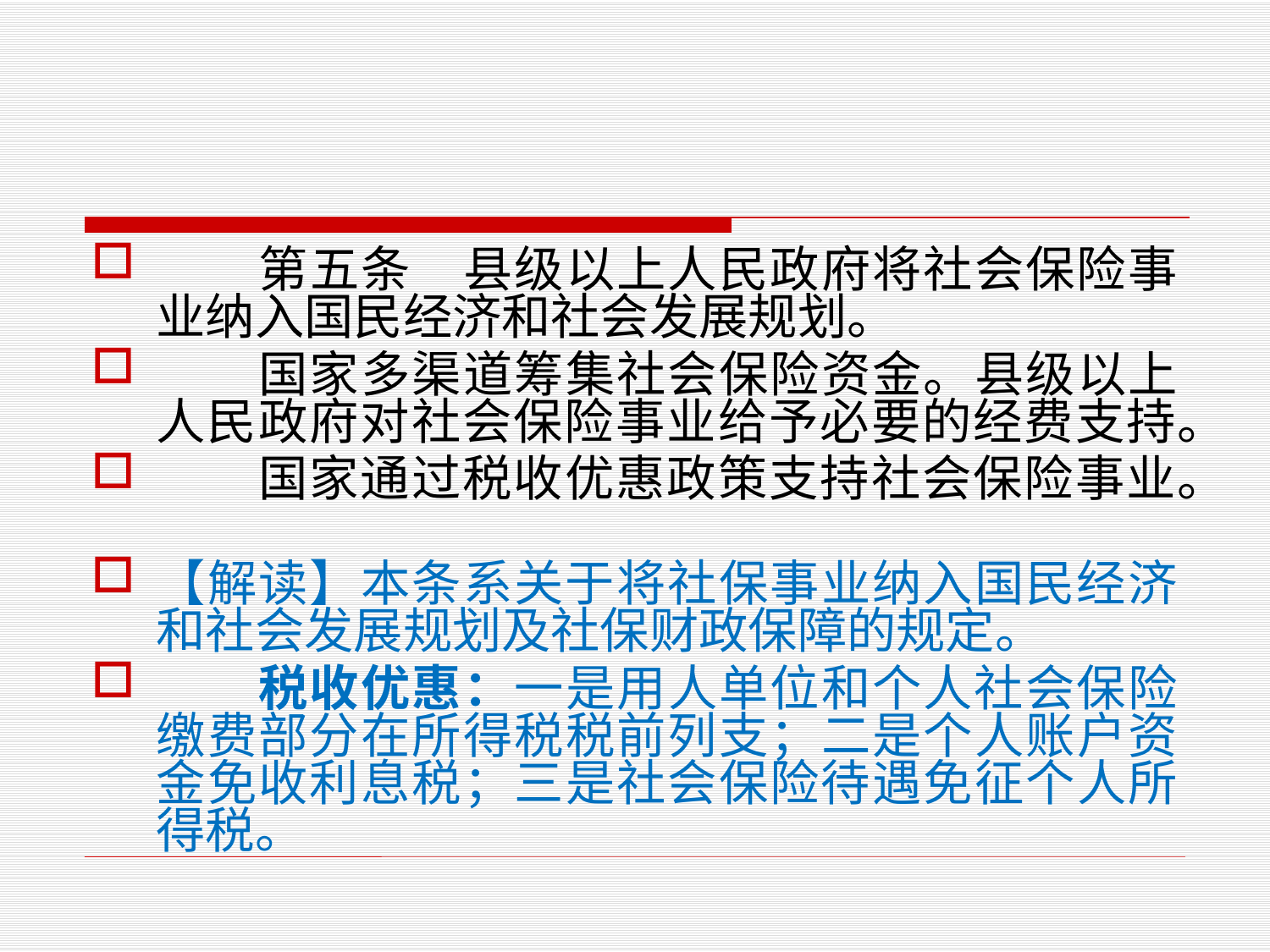

第五条　县级以上人民政府将社会保险事业纳入国民经济和社会发展规划。
　　国家多渠道筹集社会保险资金。县级以上人民政府对社会保险事业给予必要的经费支持。
　　国家通过税收优惠政策支持社会保险事业。
【解读】本条系关于将社保事业纳入国民经济和社会发展规划及社保财政保障的规定。
　　税收优惠：一是用人单位和个人社会保险缴费部分在所得税税前列支；二是个人账户资金免收利息税；三是社会保险待遇免征个人所得税。